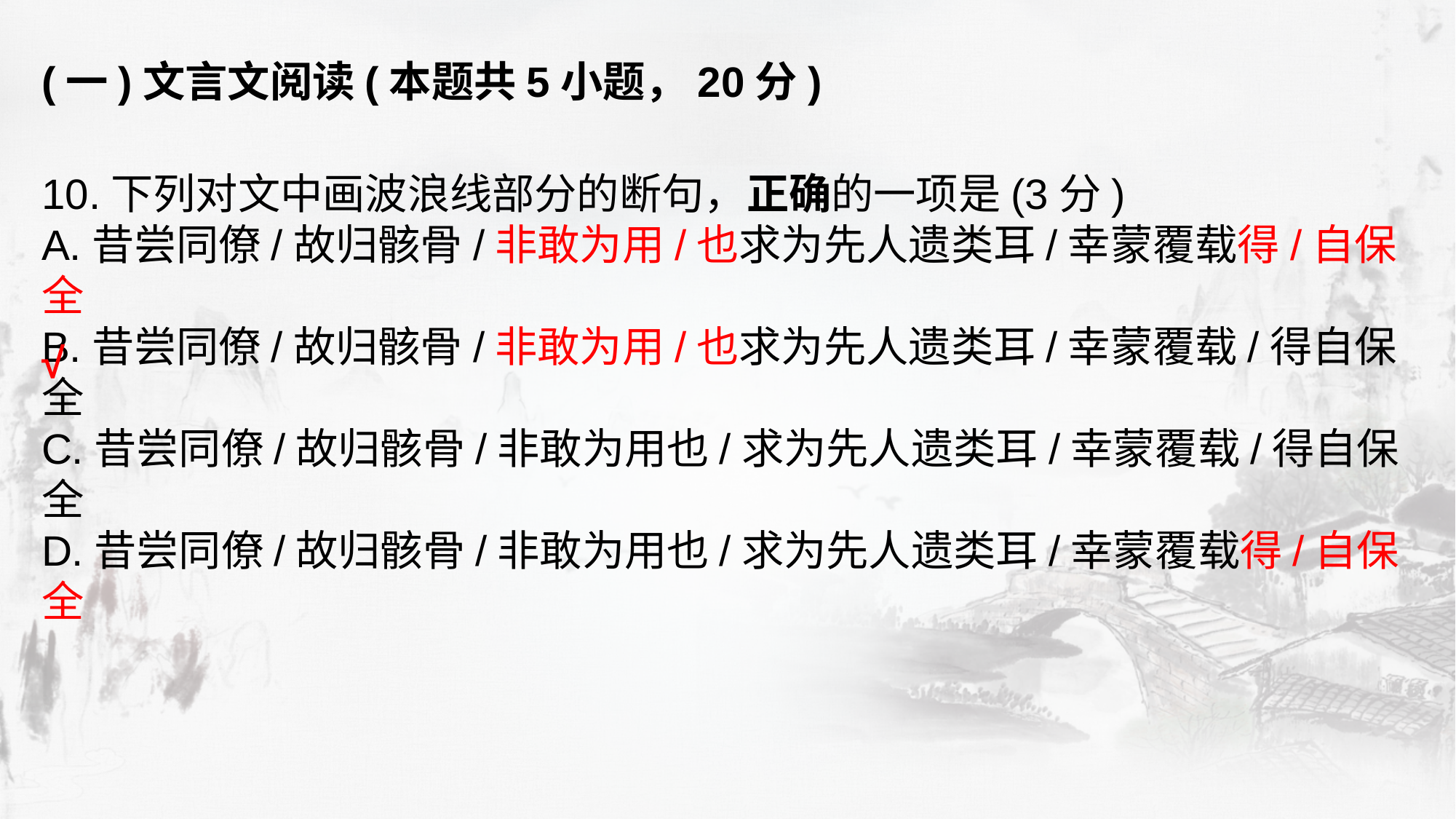

(一)文言文阅读(本题共5小题，20分)
10.下列对文中画波浪线部分的断句，正确的一项是(3分)
A.昔尝同僚/故归骸骨/非敢为用/也求为先人遗类耳/幸蒙覆载得/自保全
B.昔尝同僚/故归骸骨/非敢为用/也求为先人遗类耳/幸蒙覆载/得自保全
C.昔尝同僚/故归骸骨/非敢为用也/求为先人遗类耳/幸蒙覆载/得自保全
D.昔尝同僚/故归骸骨/非敢为用也/求为先人遗类耳/幸蒙覆载得/自保全
√